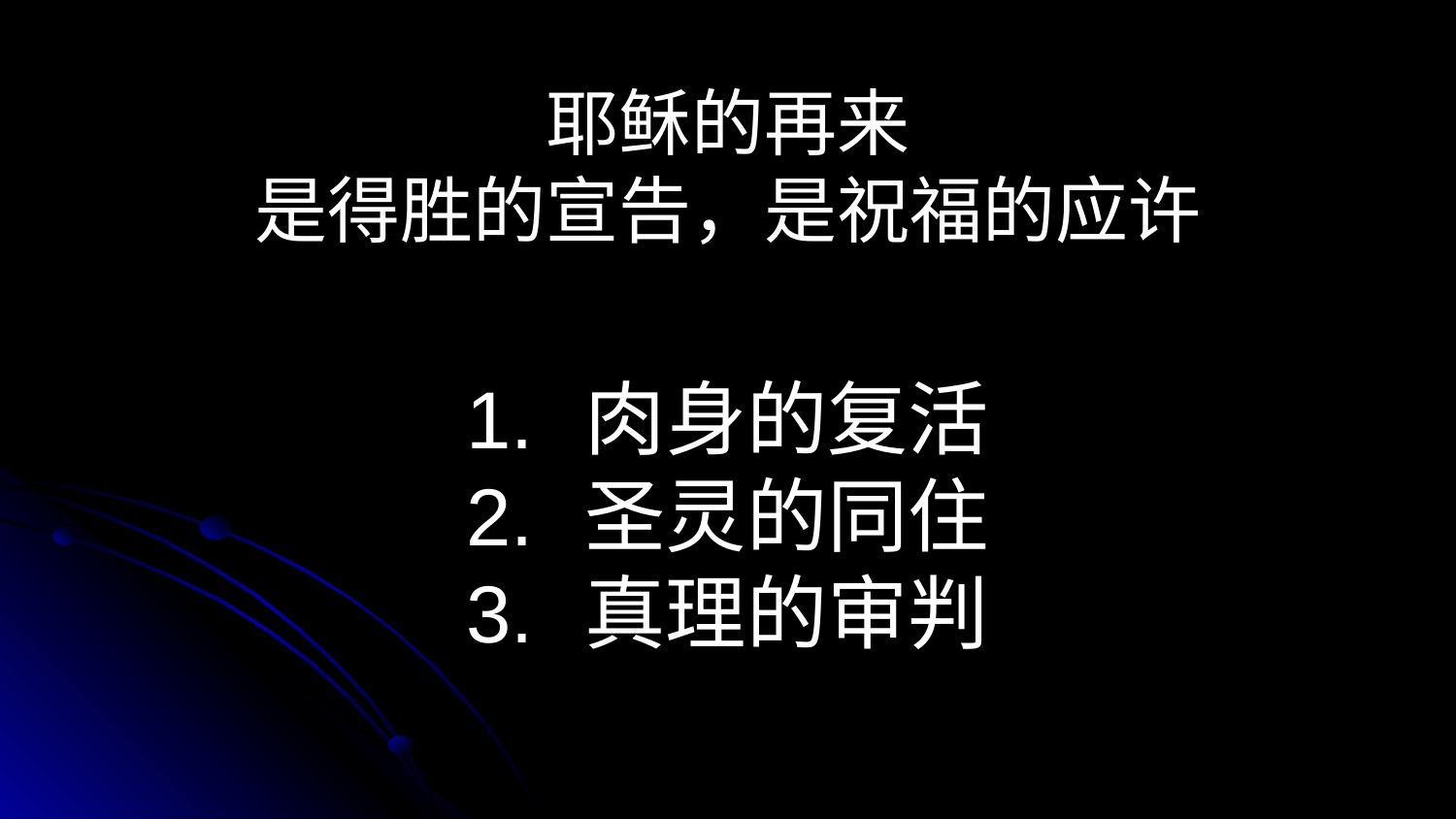

耶稣的再来
是得胜的宣告，是祝福的应许
肉身的复活
圣灵的同住
真理的审判